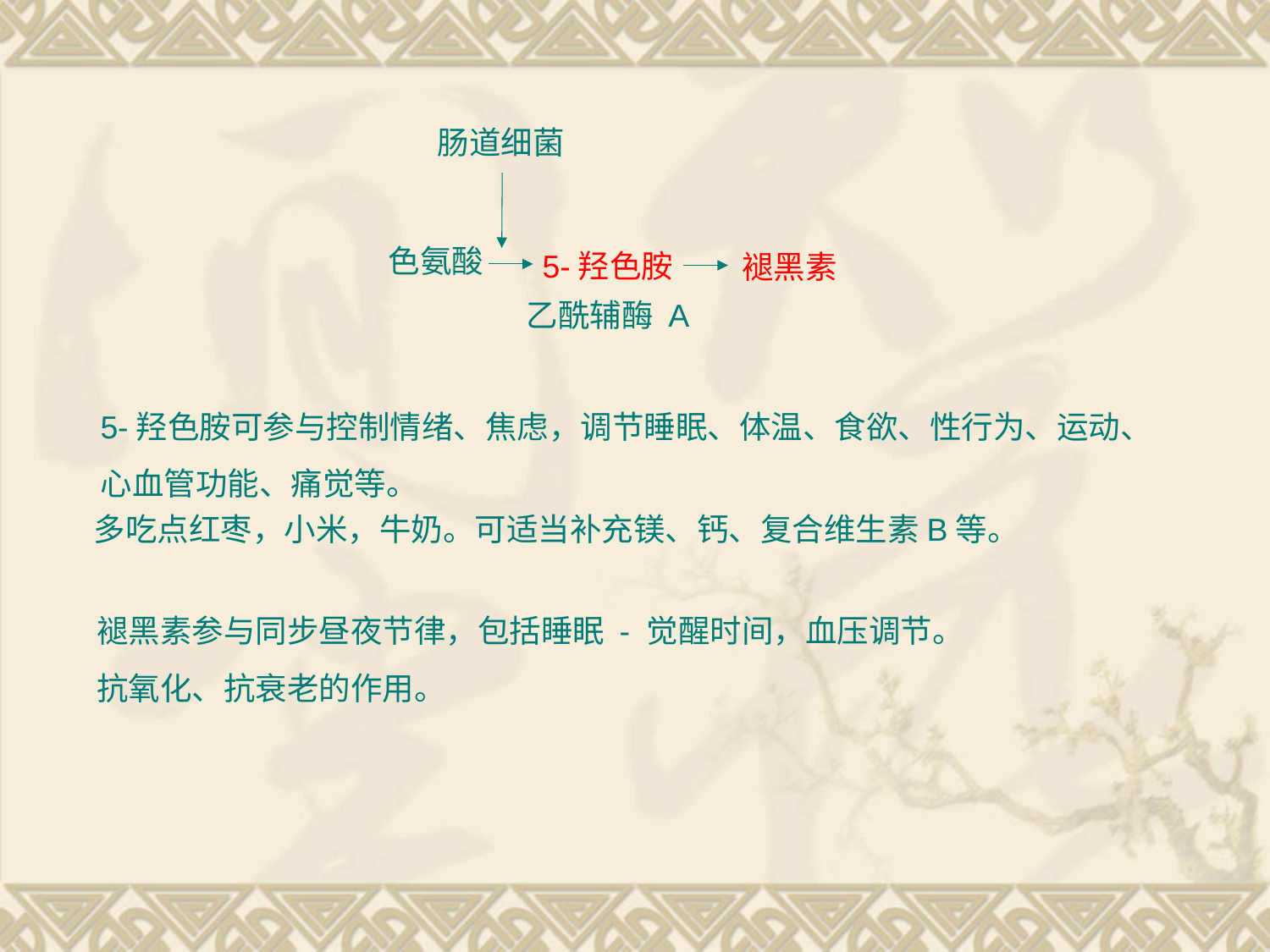

肠道细菌
色氨酸
5-羟色胺
褪黑素
乙酰辅酶 A
5-羟色胺可参与控制情绪、焦虑，调节睡眠、体温、食欲、性行为、运动、心血管功能、痛觉等。
多吃点红枣，小米，牛奶。可适当补充镁、钙、复合维生素B等。
褪黑素参与同步昼夜节律，包括睡眠 - 觉醒时间，血压调节。
抗氧化、抗衰老的作用。